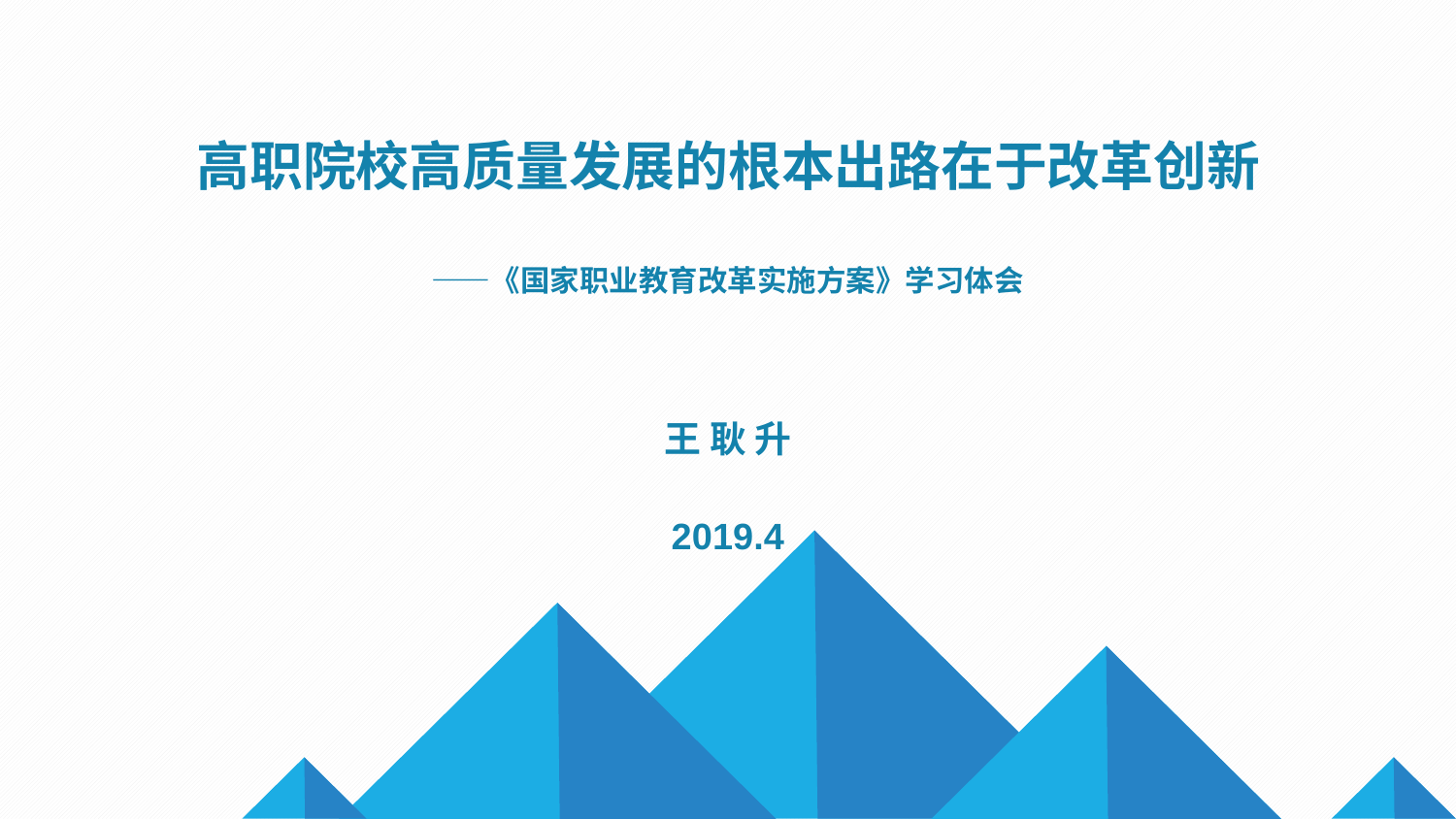

# 高职院校高质量发展的根本出路在于改革创新 ——《国家职业教育改革实施方案》学习体会 王 耿 升 2019.4